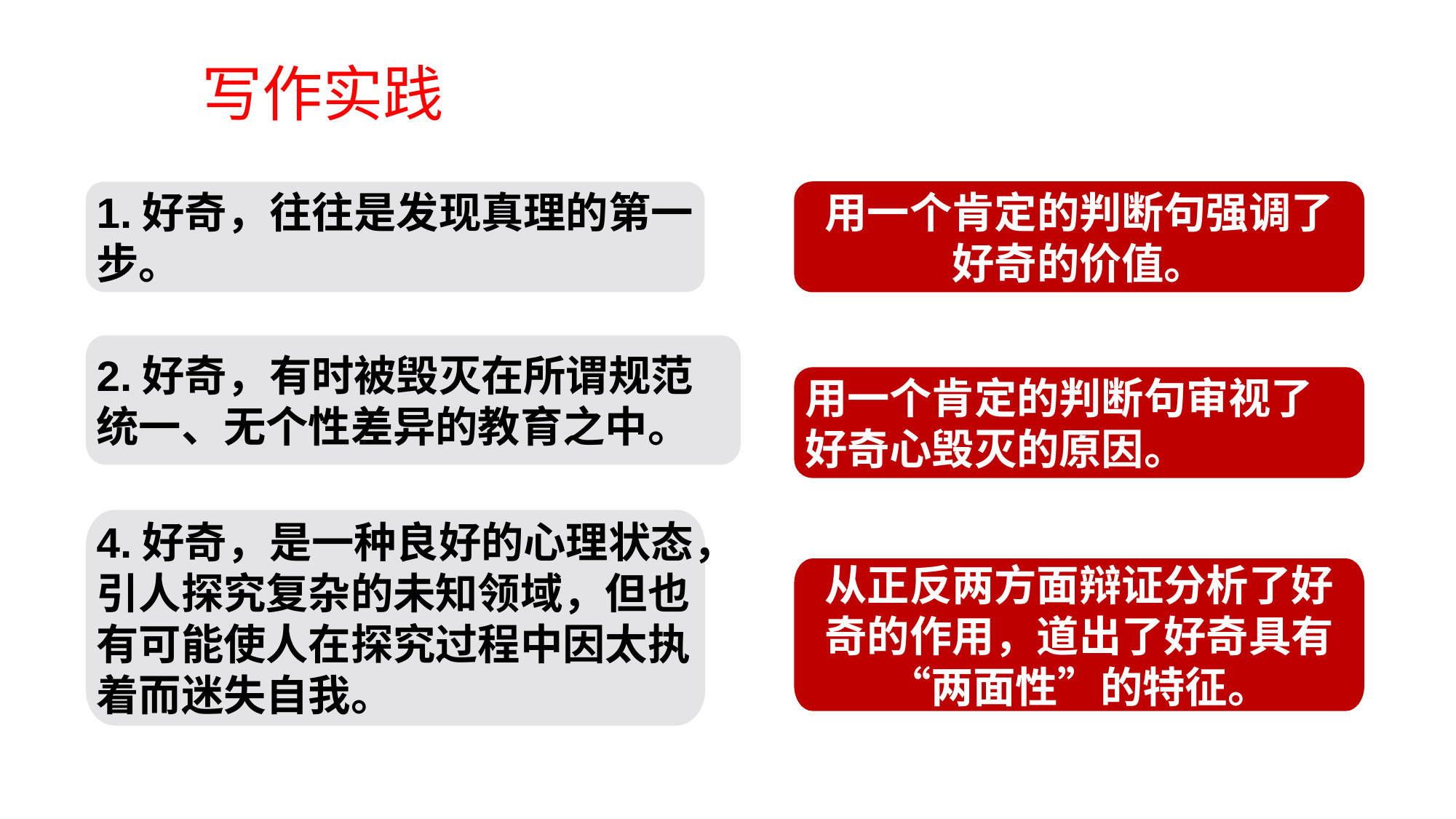

写作实践
用一个肯定的判断句强调了好奇的价值。
1.好奇，往往是发现真理的第一步。
2.好奇，有时被毁灭在所谓规范统一、无个性差异的教育之中。
用一个肯定的判断句审视了好奇心毁灭的原因。
4.好奇，是一种良好的心理状态，引人探究复杂的未知领域，但也有可能使人在探究过程中因太执着而迷失自我。
从正反两方面辩证分析了好奇的作用，道出了好奇具有“两面性”的特征。